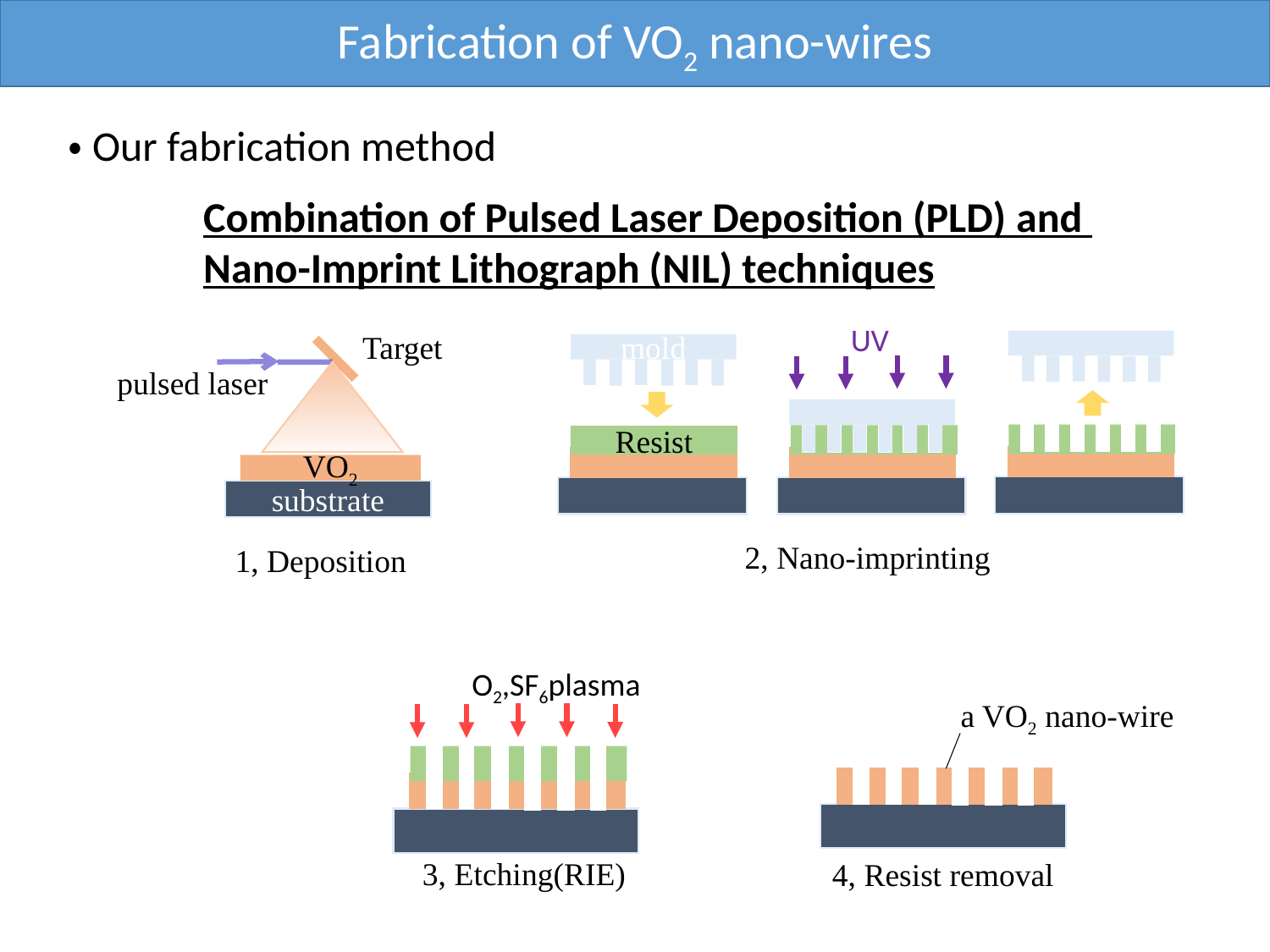

Fabrication of VO2 nano-wires
・Our fabrication method
Combination of Pulsed Laser Deposition (PLD) and
Nano-Imprint Lithograph (NIL) techniques
UV
Target

pulsed laser

VO2
substrate
1, Deposition
O2,SF6plasma

3, Etching(RIE)
a VO2 nano-wire

4, Resist removal

mold

Resist

2, Nano-imprinting